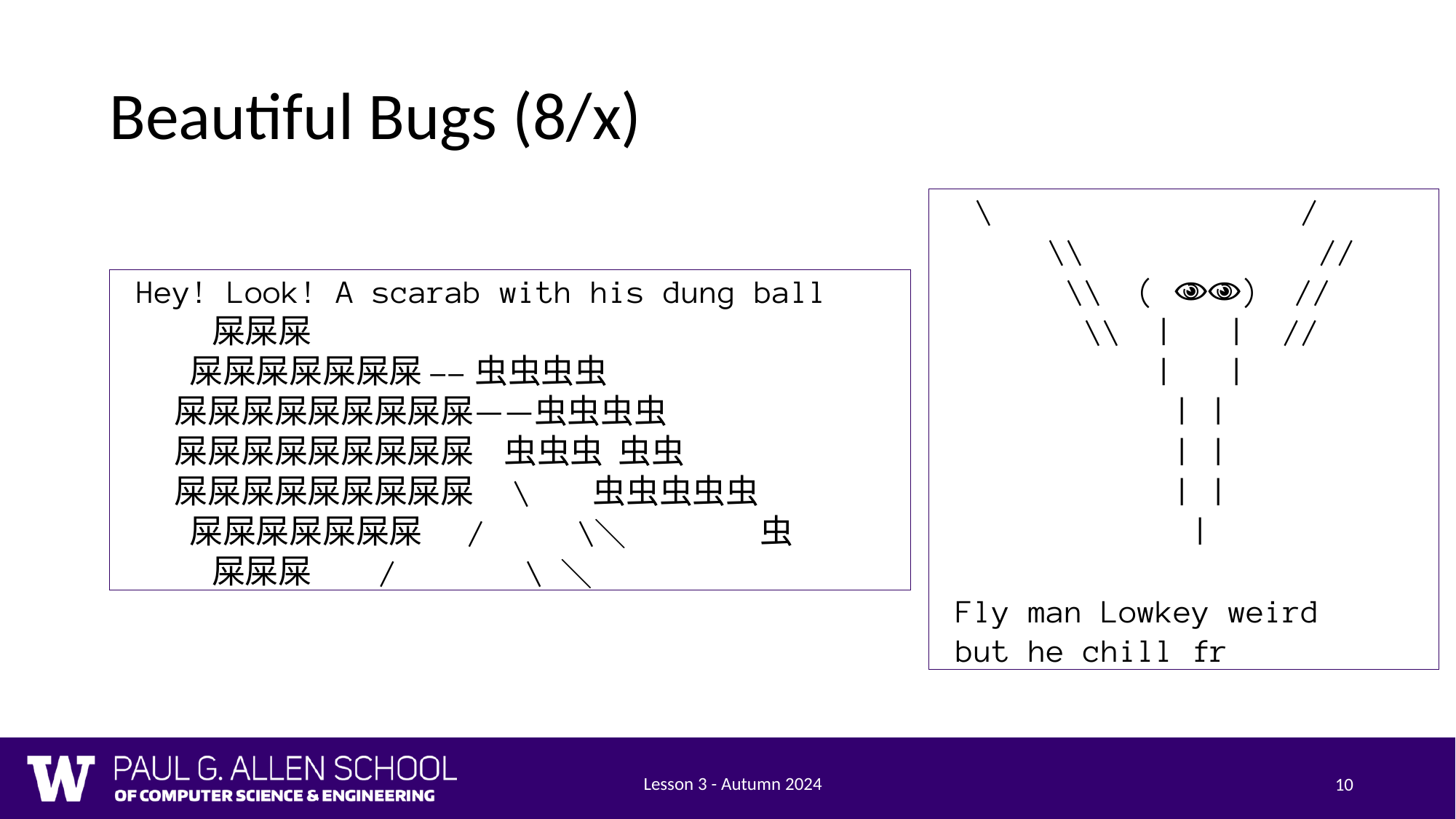

# Beautiful Bugs (8/x)
 \                 /
     \\             //
      \\  ( 👁️👁️)  //
       \\  |   |  //
           |   |
            | |
            | |
            | |
             |

Fly man Lowkey weird
but he chill fr
Hey! Look! A scarab with his dung ball
         屎屎屎
      屎屎屎屎屎屎屎--虫虫虫虫
    屎屎屎屎屎屎屎屎屎——虫虫虫虫
    屎屎屎屎屎屎屎屎屎    虫虫虫  虫虫
    屎屎屎屎屎屎屎屎屎    \   虫虫虫虫虫
      屎屎屎屎屎屎屎     /     \⟍       虫
         屎屎屎        /       \ ⟍
Lesson 3 - Autumn 2024
10